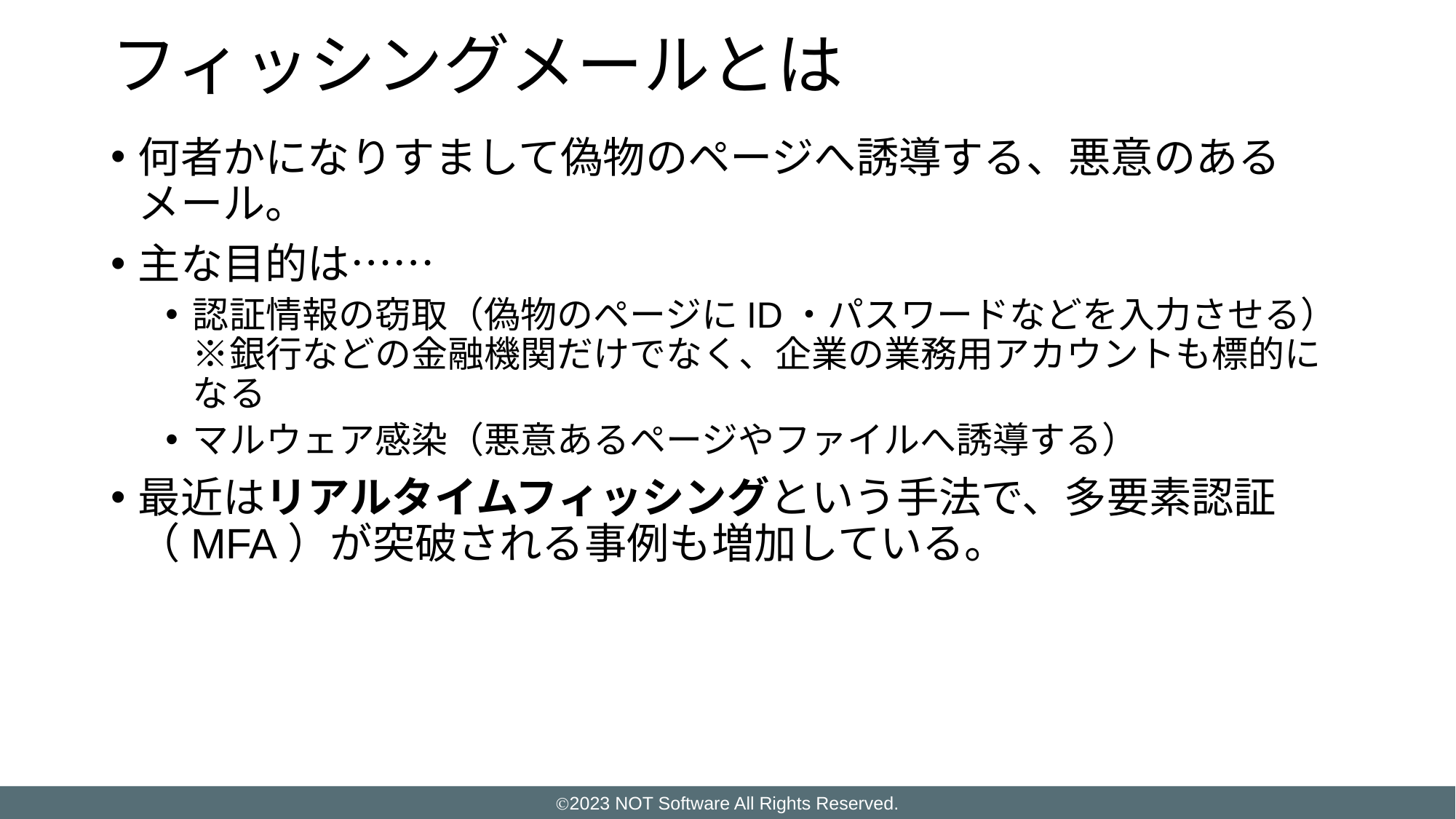

# フィッシングメールとは
何者かになりすまして偽物のページへ誘導する、悪意のあるメール。
主な目的は……
認証情報の窃取（偽物のページにID・パスワードなどを入力させる）
※銀行などの金融機関だけでなく、企業の業務用アカウントも標的になる
マルウェア感染（悪意あるページやファイルへ誘導する）
最近はリアルタイムフィッシングという手法で、多要素認証（MFA）が突破される事例も増加している。